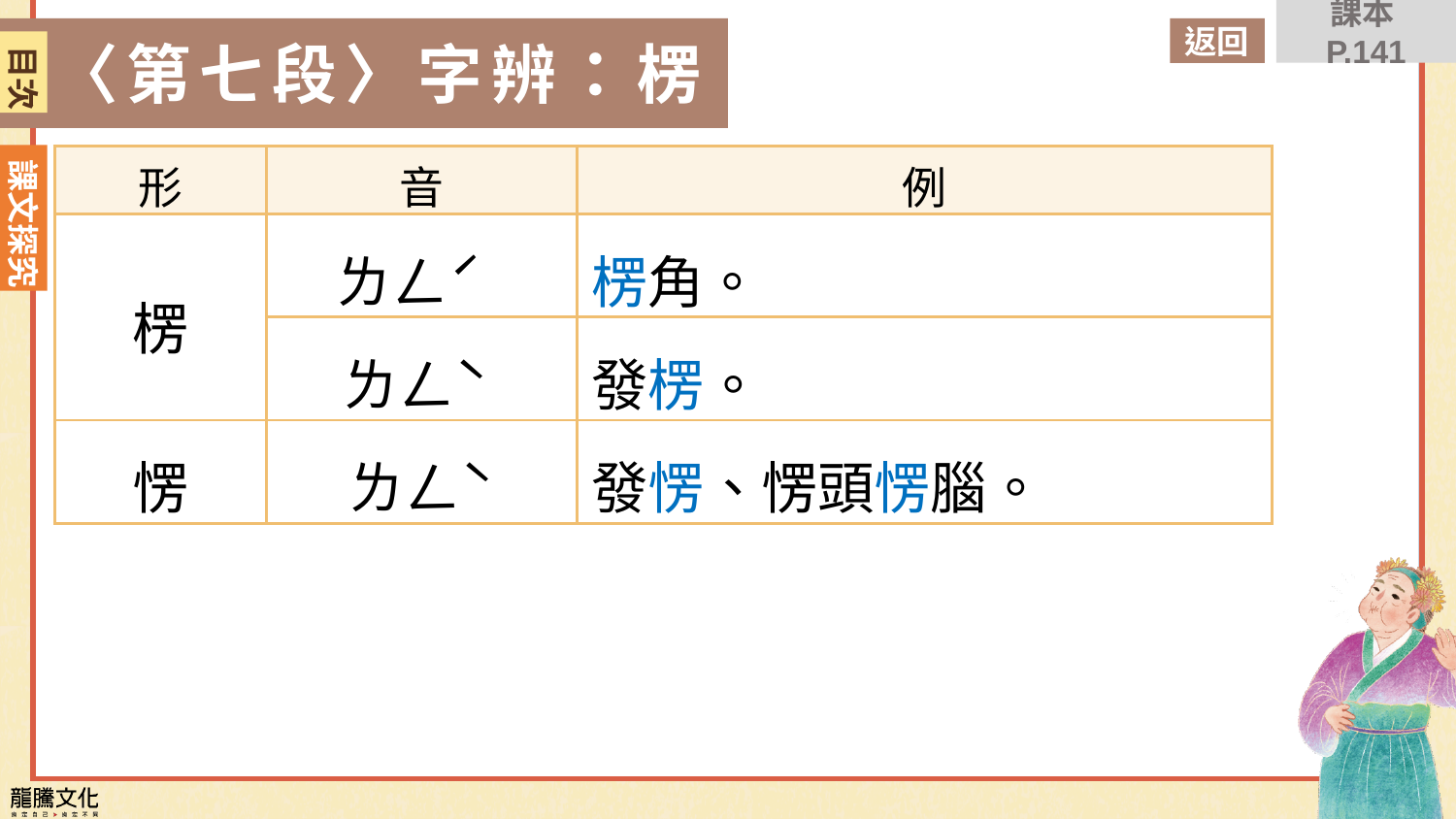

課本P.141

返回
〈第七段〉字辨：楞
目次
| 形 | 音 | 例 |
| --- | --- | --- |
| 楞 | ㄌㄥˊ | 楞角。 |
|  | ㄌㄥˋ | 發楞。 |
| 愣 | ㄌㄥˋ | 發愣、愣頭愣腦。 |